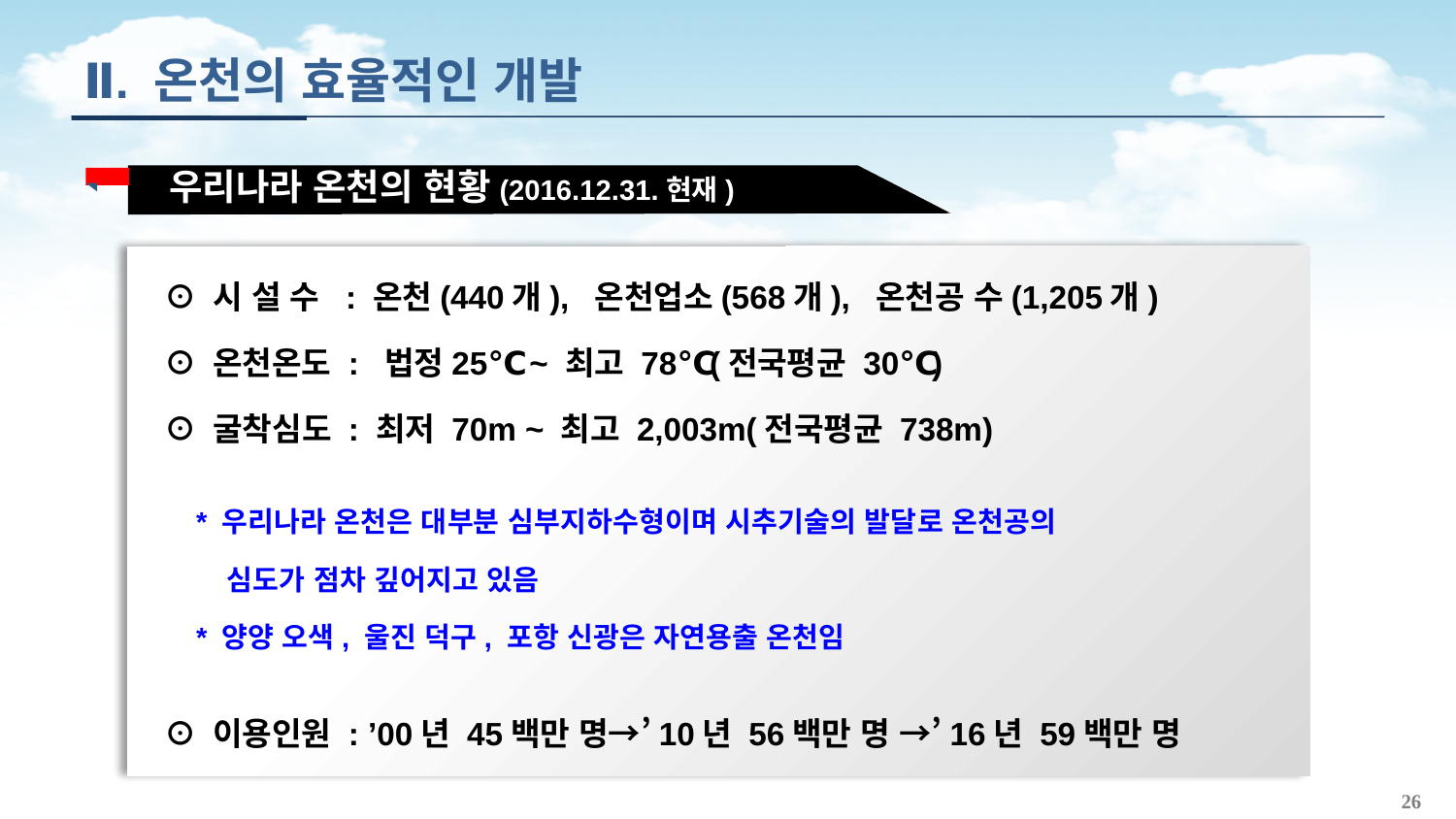

Ⅱ. 온천의 효율적인 개발
우리나라 온천의 현황(2016.12.31.현재)

⊙ 시 설 수  : 온천(440개),  온천업소(568개),  온천공 수(1,205개)
⊙ 온천온도 :  법정25℃ ~ 최고 78℃(전국평균 30℃)
⊙ 굴착심도 : 최저 70m ~ 최고 2,003m(전국평균 738m)

    * 우리나라 온천은 대부분 심부지하수형이며 시추기술의 발달로 온천공의
       심도가 점차 깊어지고 있음
    * 양양 오색, 울진 덕구, 포항 신광은 자연용출 온천임

⊙ 이용인원 : ’00년 45백만 명→’10년 56백만 명 →’16년 59백만 명

26